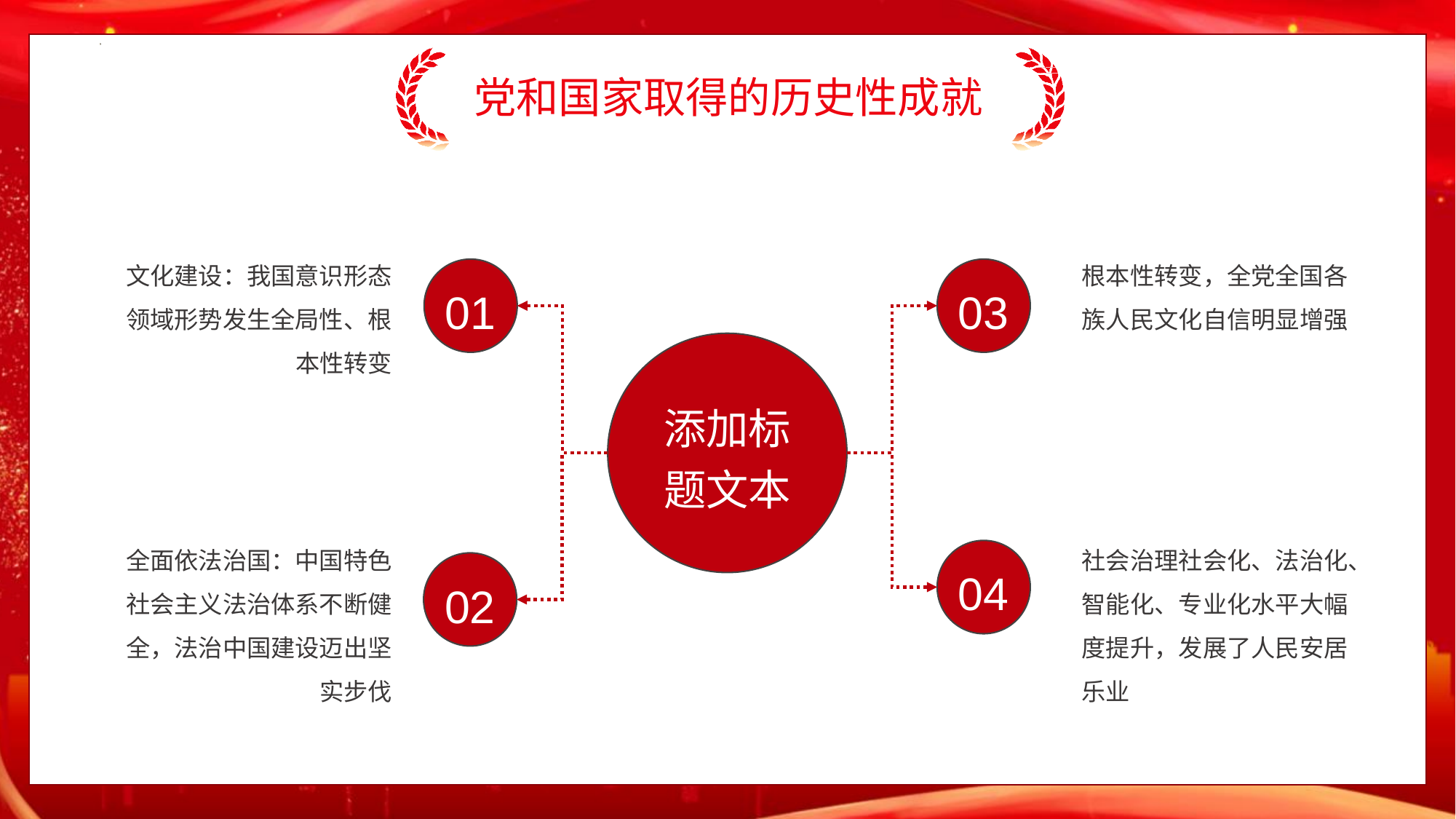

党和国家取得的历史性成就
文化建设：我国意识形态领域形势发生全局性、根本性转变
根本性转变，全党全国各族人民文化自信明显增强
01
03
添加标题文本
04
02
全面依法治国：中国特色社会主义法治体系不断健全，法治中国建设迈出坚实步伐
社会治理社会化、法治化、智能化、专业化水平大幅度提升，发展了人民安居乐业